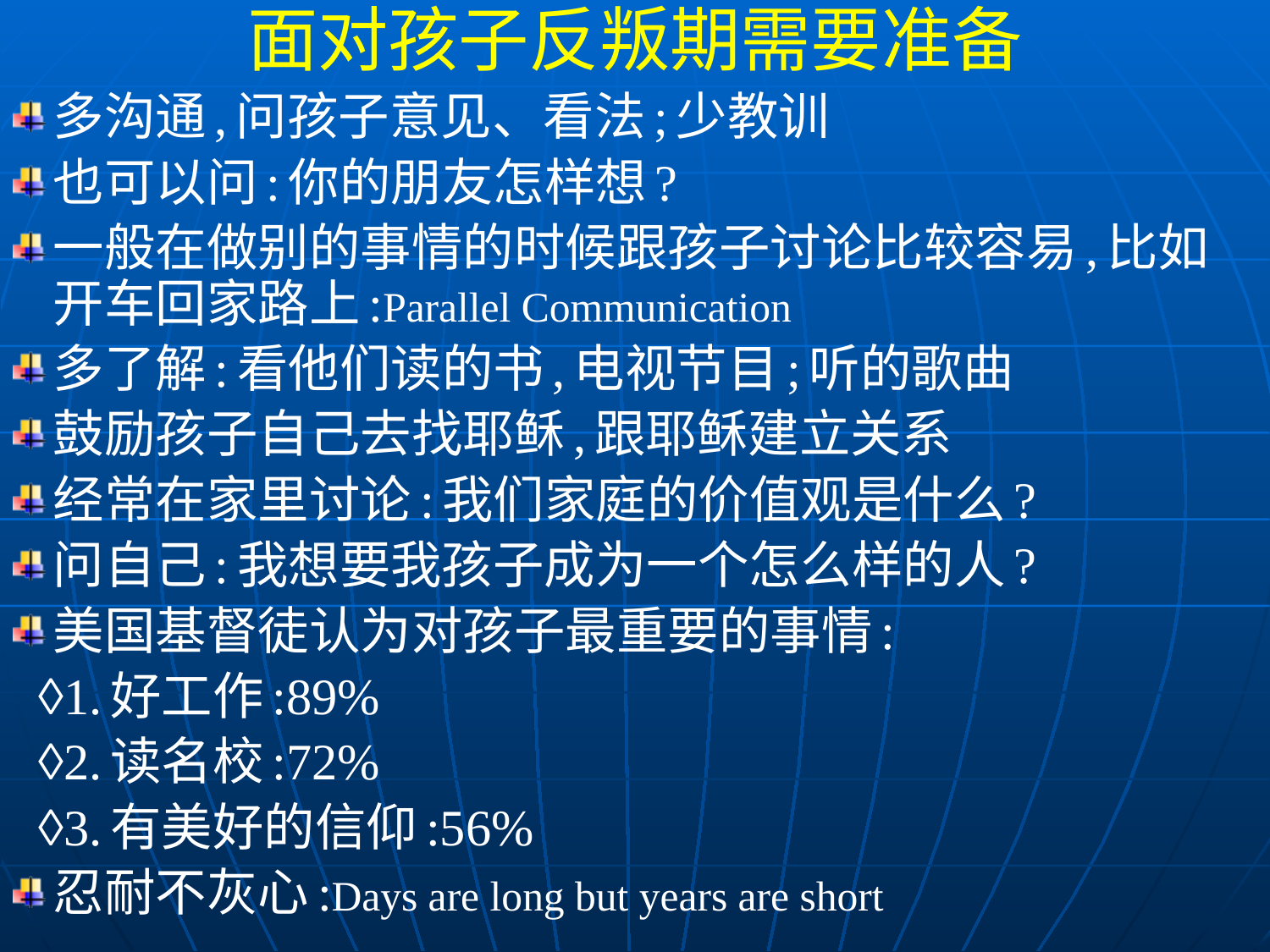

面对孩子反叛期需要准备
多沟通,问孩子意见、看法;少教训
也可以问:你的朋友怎样想?
一般在做别的事情的时候跟孩子讨论比较容易,比如开车回家路上:Parallel Communication
多了解:看他们读的书,电视节目;听的歌曲
鼓励孩子自己去找耶稣,跟耶稣建立关系
经常在家里讨论:我们家庭的价值观是什么?
问自己:我想要我孩子成为一个怎么样的人?
美国基督徒认为对孩子最重要的事情:
  ◊1.好工作:89%
  ◊2.读名校:72%
  ◊3.有美好的信仰:56%
忍耐不灰心:Days are long but years are short